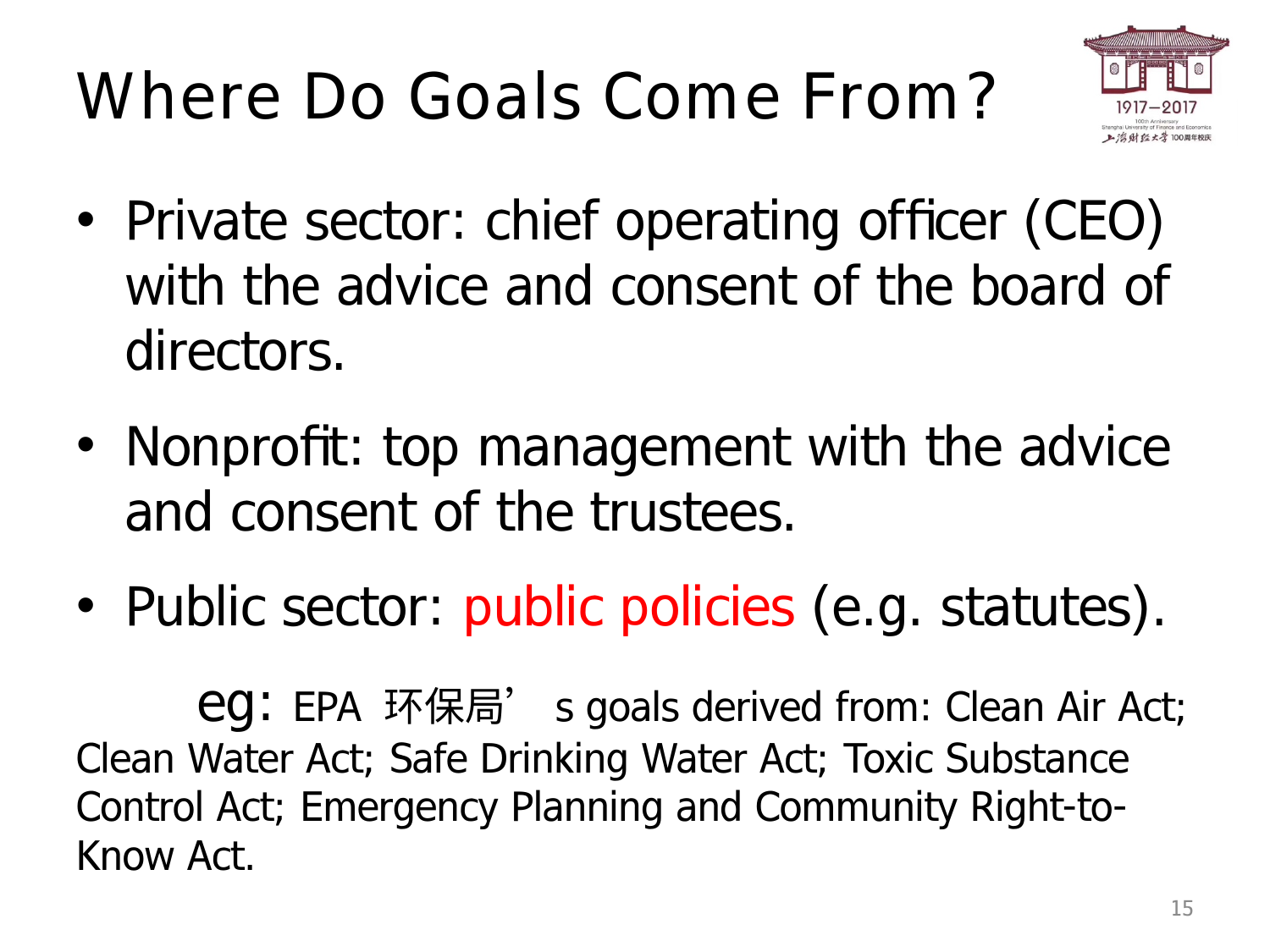

# Where Do Goals Come From?
Private sector: chief operating officer (CEO) with the advice and consent of the board of directors.
Nonprofit: top management with the advice and consent of the trustees.
Public sector: public policies (e.g. statutes).
	eg: EPA 环保局’s goals derived from: Clean Air Act; Clean Water Act; Safe Drinking Water Act; Toxic Substance Control Act; Emergency Planning and Community Right-to-Know Act.
15